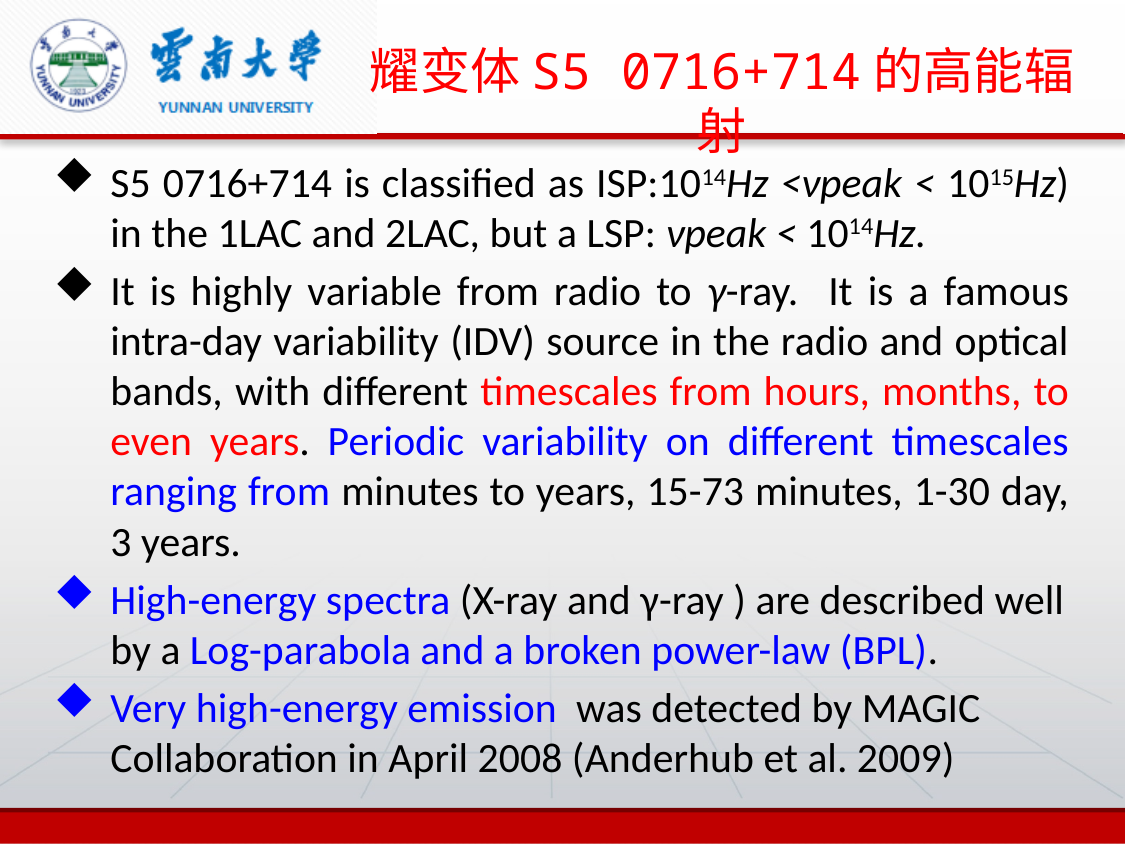

# 耀变体S5 0716+714的高能辐射
S5 0716+714 is classified as ISP:1014Hz <νpeak < 1015Hz) in the 1LAC and 2LAC, but a LSP: νpeak < 1014Hz.
It is highly variable from radio to γ-ray.  It is a famous intra-day variability (IDV) source in the radio and optical bands, with different timescales from hours, months, to even years. Periodic variability on different timescales ranging from minutes to years, 15-73 minutes, 1-30 day, 3 years.
High-energy spectra (X-ray and γ-ray ) are described well by a Log-parabola and a broken power-law (BPL).
Very high-energy emission  was detected by MAGIC Collaboration in April 2008 (Anderhub et al. 2009)